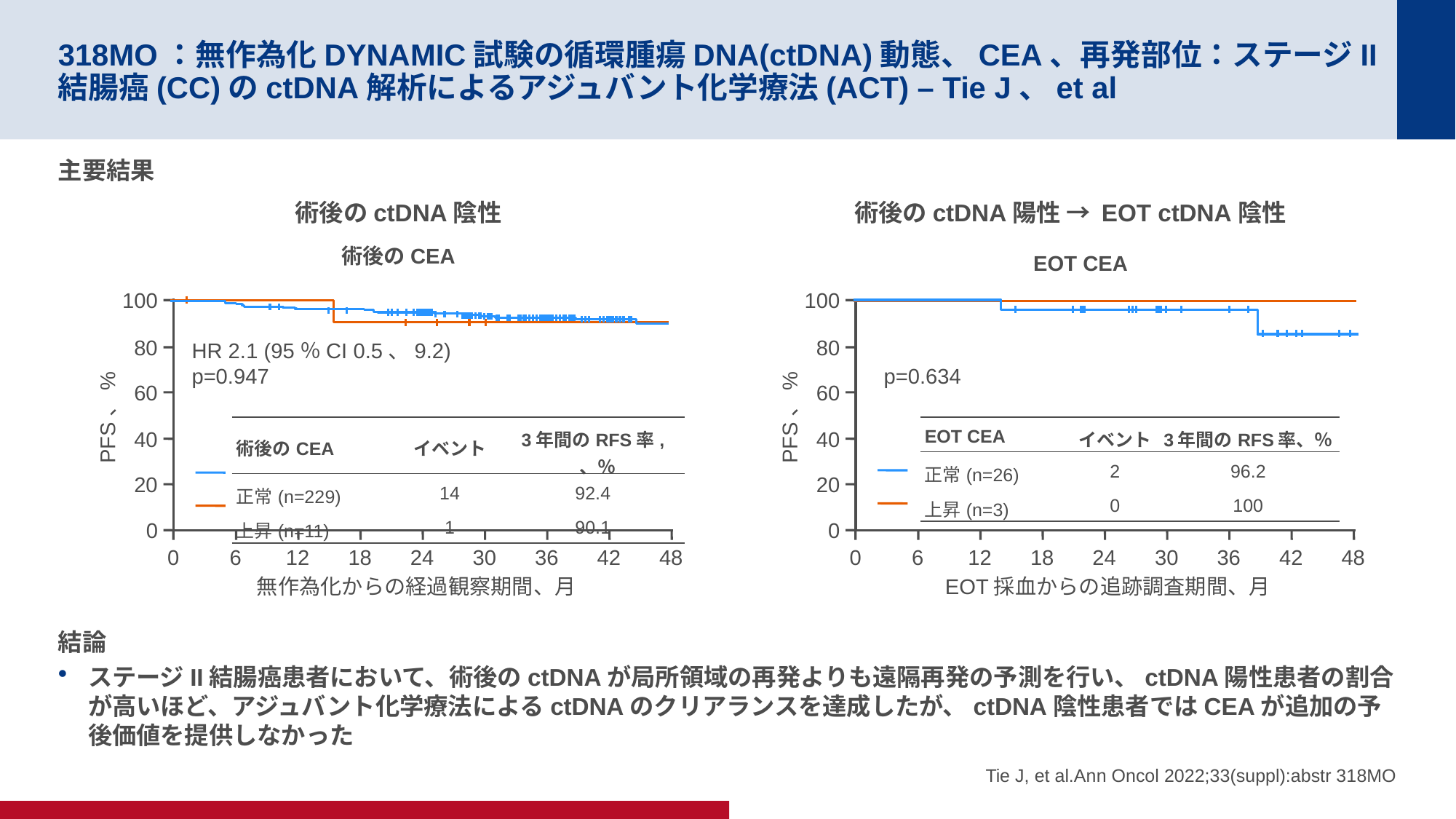

# 318MO：無作為化DYNAMIC試験の循環腫瘍DNA(ctDNA)動態、CEA、再発部位：ステージII結腸癌(CC)のctDNA解析によるアジュバント化学療法(ACT) – Tie J、et al
主要結果
結論
ステージII結腸癌患者において、術後のctDNAが局所領域の再発よりも遠隔再発の予測を行い、ctDNA陽性患者の割合が高いほど、アジュバント化学療法によるctDNAのクリアランスを達成したが、ctDNA陰性患者ではCEAが追加の予後価値を提供しなかった
術後のctDNA陰性
術後のctDNA陽性 → EOT ctDNA陰性
術後のCEA
100

80

60

PFS、%
40

20

0

HR 2.1 (95％CI 0.5、9.2)
p=0.947

0
6
12
18
24
30
36
42
48
無作為化からの経過観察期間、月
EOT CEA
100

80

60

PFS、%
40

20

0

p=0.634
| 術後のCEA | イベント | 3年間のRFS率, 、％ |
| --- | --- | --- |
| 正常(n=229) | 14 | 92.4 |
| 上昇(n=11) | 1 | 90.1 |
| EOT CEA | イベント | 3年間のRFS率、％ |
| --- | --- | --- |
| 正常(n=26) | 2 | 96.2 |
| 上昇(n=3) | 0 | 100 |

0
6
12
18
24
30
36
42
48
EOT採血からの追跡調査期間、月
Tie J, et al.Ann Oncol 2022;33(suppl):abstr 318MO